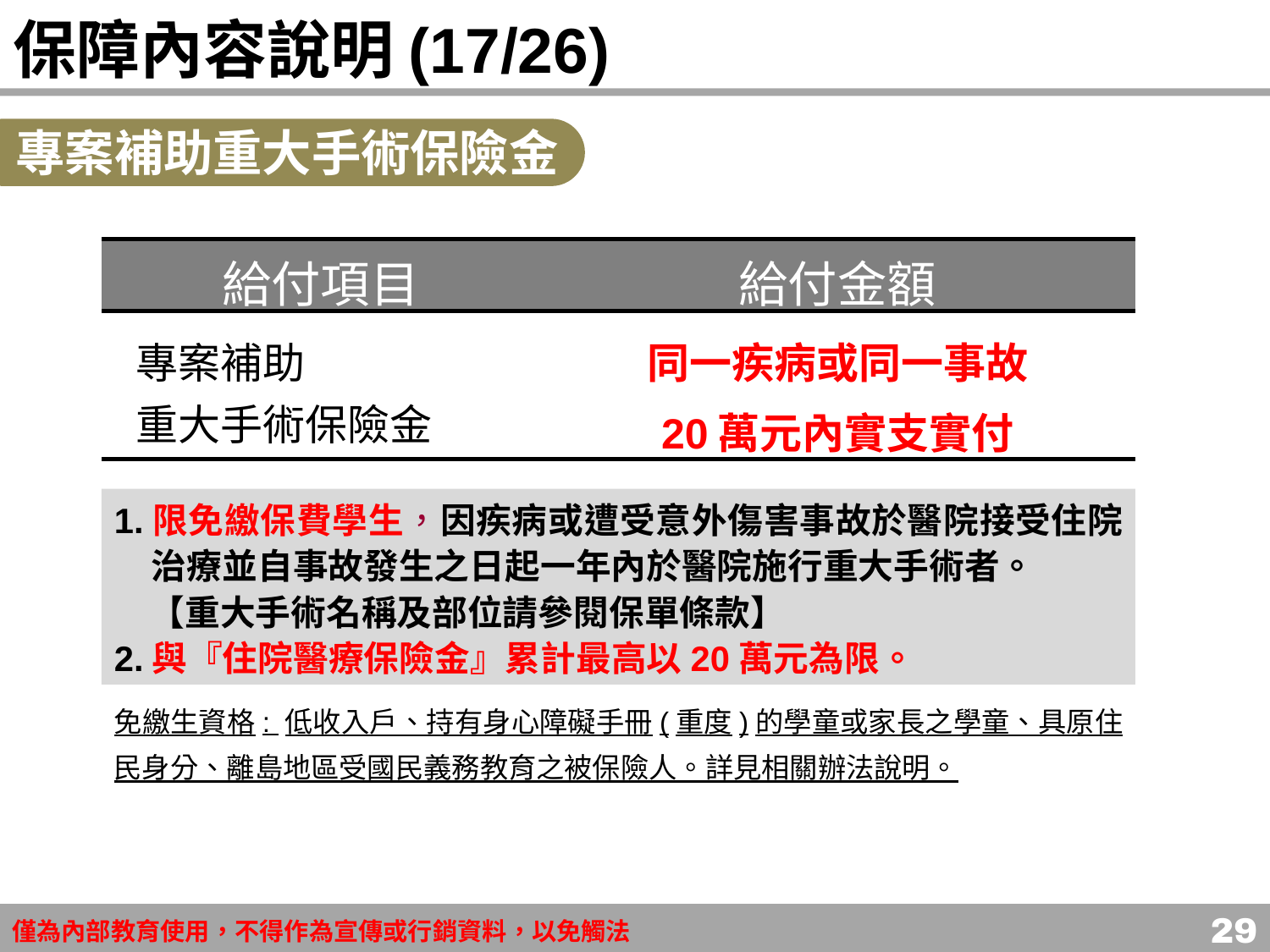

# 保障內容說明(17/26)
專案補助重大手術保險金

| 給付項目 | 給付金額 |
| --- | --- |
| 專案補助 重大手術保險金 | 同一疾病或同一事故 20萬元內實支實付 |
1.限免繳保費學生，因疾病或遭受意外傷害事故於醫院接受住院治療並自事故發生之日起一年內於醫院施行重大手術者。
　【重大手術名稱及部位請參閱保單條款】
2.與『住院醫療保險金』累計最高以20萬元為限。
免繳生資格: 低收入戶、持有身心障礙手冊(重度)的學童或家長之學童、具原住民身分、離島地區受國民義務教育之被保險人。詳見相關辦法說明。
29